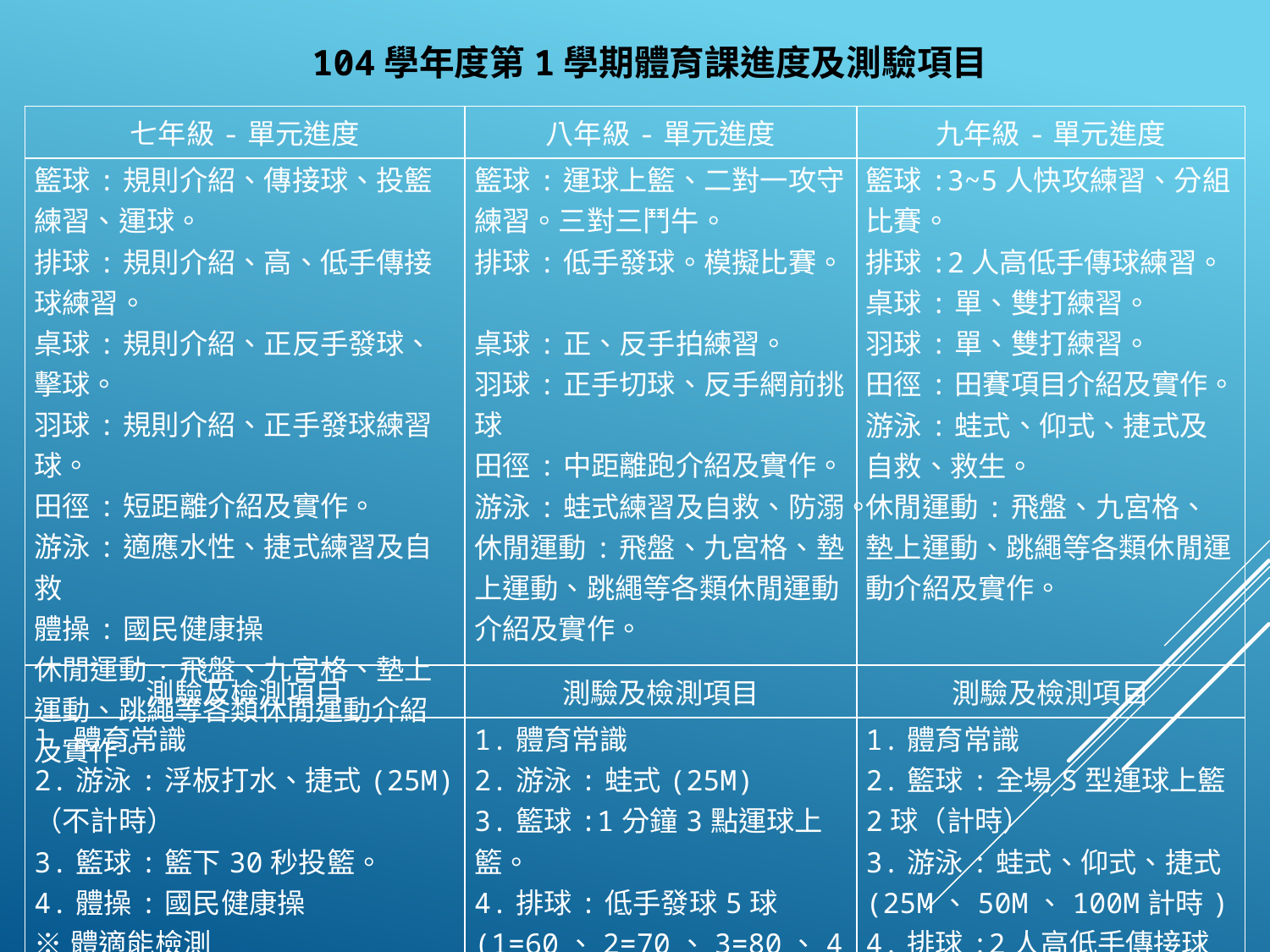

104學年度第1學期體育課進度及測驗項目
| 七年級-單元進度 | 八年級-單元進度 | 九年級-單元進度 |
| --- | --- | --- |
| 籃球:規則介紹、傳接球、投籃練習、運球。 排球:規則介紹、高、低手傳接球練習。 桌球:規則介紹、正反手發球、擊球。 羽球:規則介紹、正手發球練習球。 田徑:短距離介紹及實作。 游泳:適應水性、捷式練習及自救 體操:國民健康操 休閒運動:飛盤、九宮格、墊上運動、跳繩等各類休閒運動介紹及實作。 | 籃球:運球上籃、二對一攻守練習。三對三鬥牛。 排球:低手發球。模擬比賽。 桌球:正、反手拍練習。 羽球:正手切球、反手網前挑球 田徑:中距離跑介紹及實作。 游泳:蛙式練習及自救、防溺。 休閒運動:飛盤、九宮格、墊上運動、跳繩等各類休閒運動介紹及實作。 | 籃球:3~5人快攻練習、分組比賽。 排球:2人高低手傳球練習。 桌球:單、雙打練習。 羽球:單、雙打練習。 田徑:田賽項目介紹及實作。 游泳:蛙式、仰式、捷式及自救、救生。 休閒運動:飛盤、九宮格、墊上運動、跳繩等各類休閒運動介紹及實作。 |
| 測驗及檢測項目 | 測驗及檢測項目 | 測驗及檢測項目 |
| 1.體育常識 2.游泳:浮板打水、捷式(25M) （不計時） 3.籃球:籃下30秒投籃。 4.體操:國民健康操 ※體適能檢測 | 1.體育常識 2.游泳:蛙式(25M) 3.籃球:1分鐘3點運球上籃。 4.排球:低手發球5球 (1=60、2=70、3=80、4=90、5=100) ※體適能檢測 | 1.體育常識 2.籃球:全場S型運球上籃2球（計時） 3.游泳:蛙式、仰式、捷式(25M、50M、100M計時) 4.排球:2人高低手傳接球 ※體適能及游泳能力檢測 |